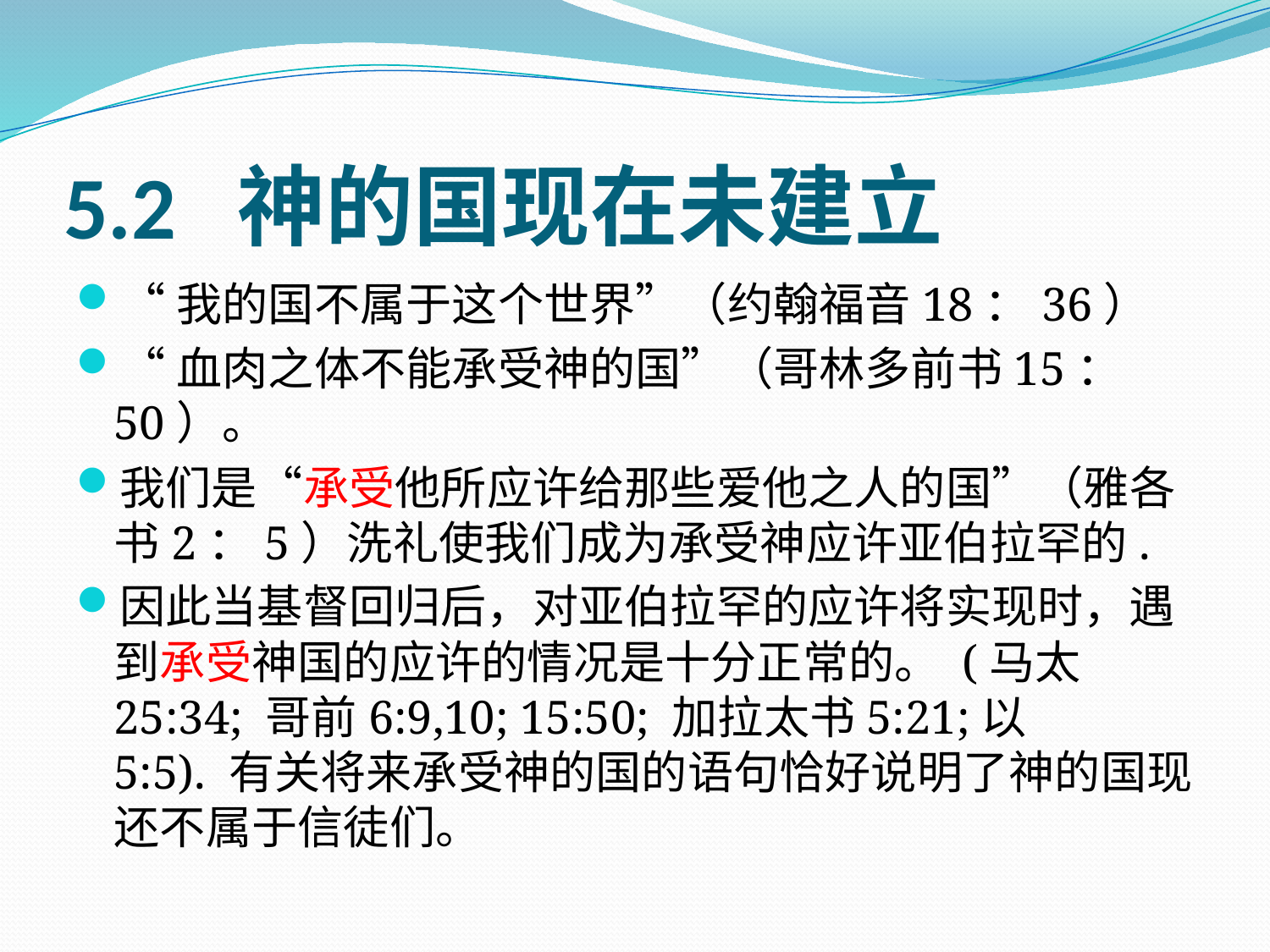

# 5.2  神的国现在未建立
“我的国不属于这个世界”（约翰福音18：36）
“血肉之体不能承受神的国”（哥林多前书15：50）。
我们是“承受他所应许给那些爱他之人的国”（雅各书2：5）洗礼使我们成为承受神应许亚伯拉罕的.
因此当基督回归后，对亚伯拉罕的应许将实现时，遇到承受神国的应许的情况是十分正常的。 (马太25:34; 哥前6:9,10; 15:50; 加拉太书5:21;以5:5). 有关将来承受神的国的语句恰好说明了神的国现还不属于信徒们。